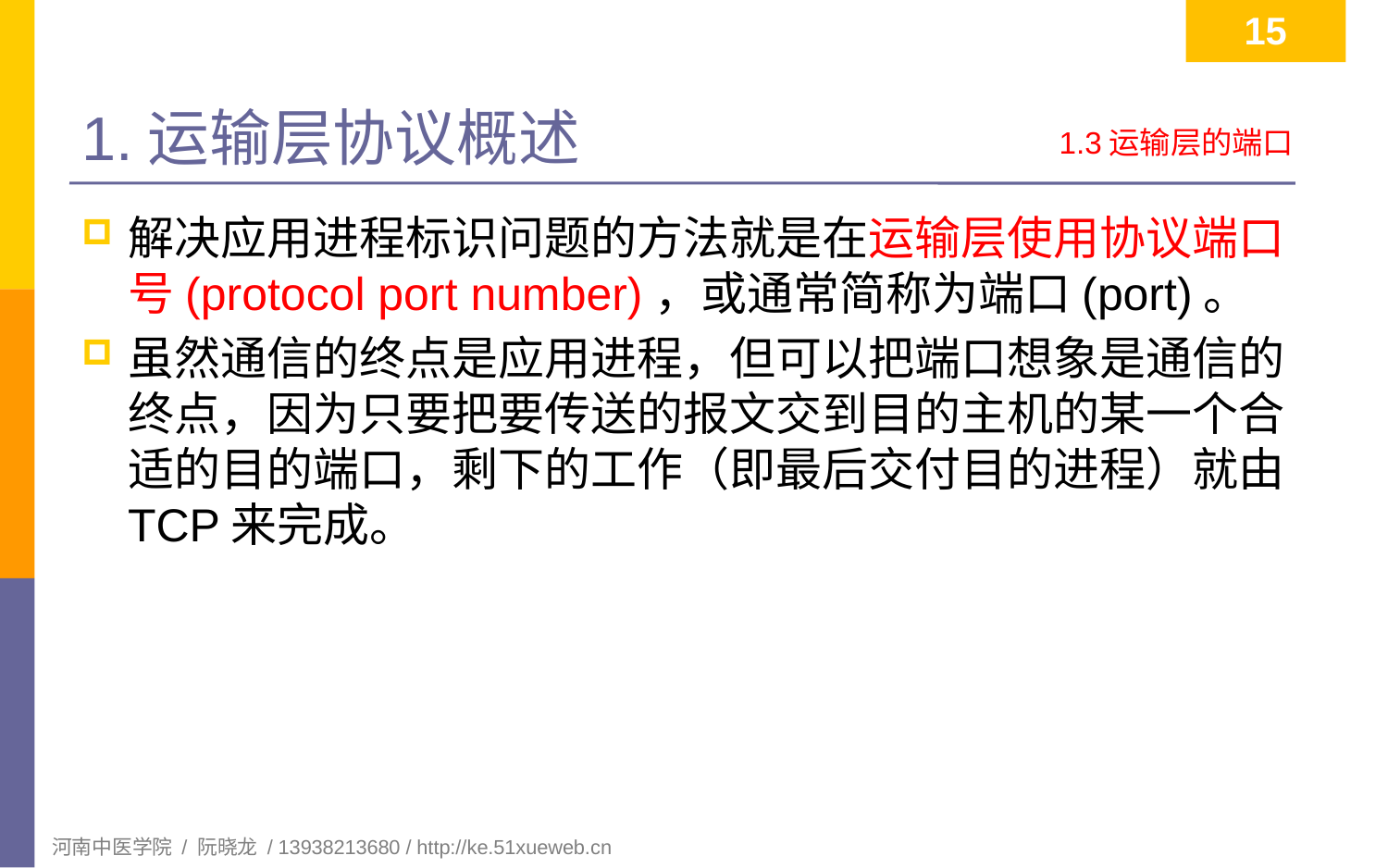

15
# 1.运输层协议概述
1.3运输层的端口
解决应用进程标识问题的方法就是在运输层使用协议端口号(protocol port number)，或通常简称为端口(port)。
虽然通信的终点是应用进程，但可以把端口想象是通信的终点，因为只要把要传送的报文交到目的主机的某一个合适的目的端口，剩下的工作（即最后交付目的进程）就由 TCP来完成。